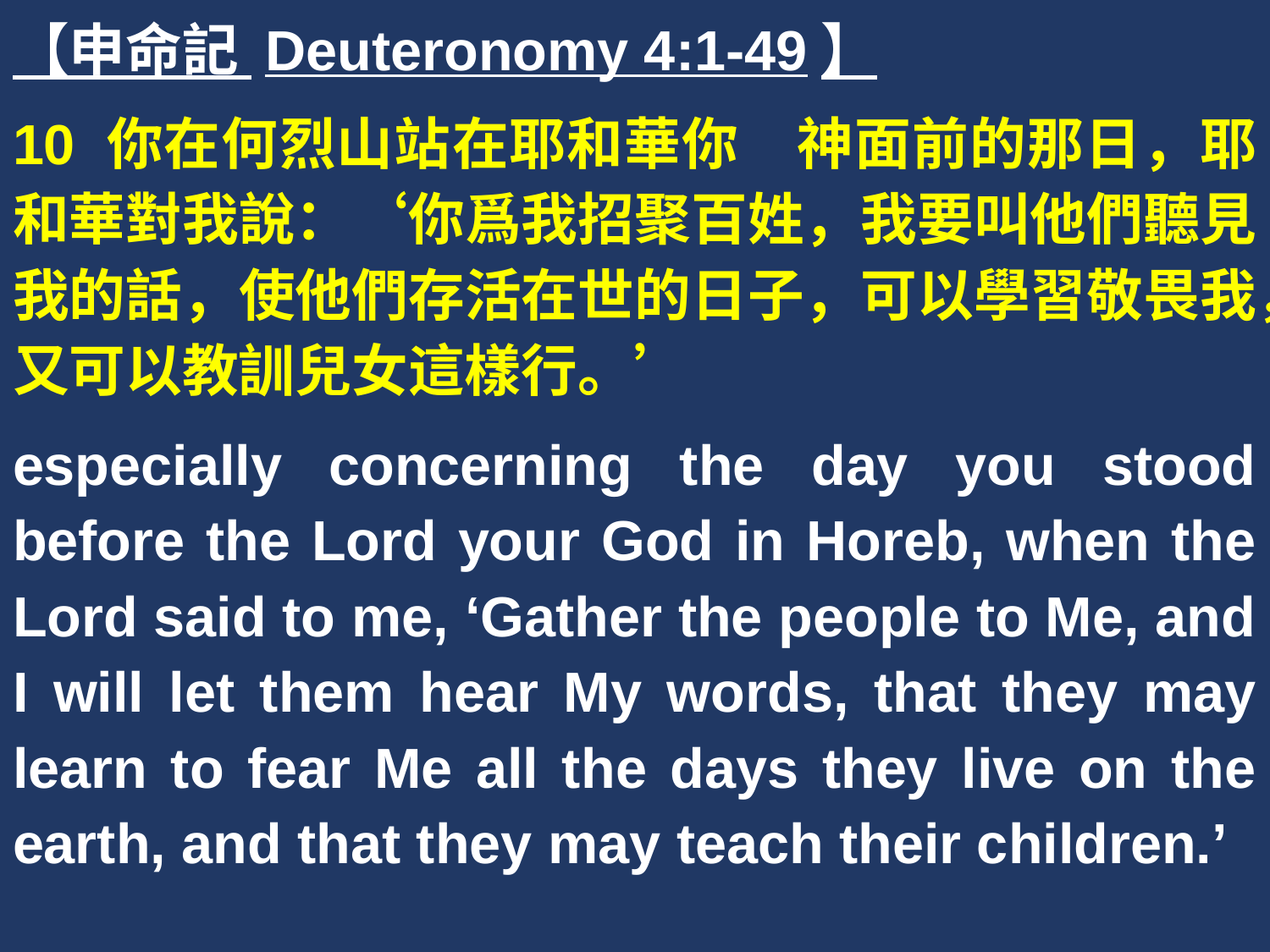

【申命記 Deuteronomy 4:1-49】
10 你在何烈山站在耶和華你　神面前的那日，耶和華對我說：‘你爲我招聚百姓，我要叫他們聽見我的話，使他們存活在世的日子，可以學習敬畏我，又可以教訓兒女這樣行。’
especially concerning the day you stood before the Lord your God in Horeb, when the Lord said to me, ‘Gather the people to Me, and I will let them hear My words, that they may learn to fear Me all the days they live on the earth, and that they may teach their children.’